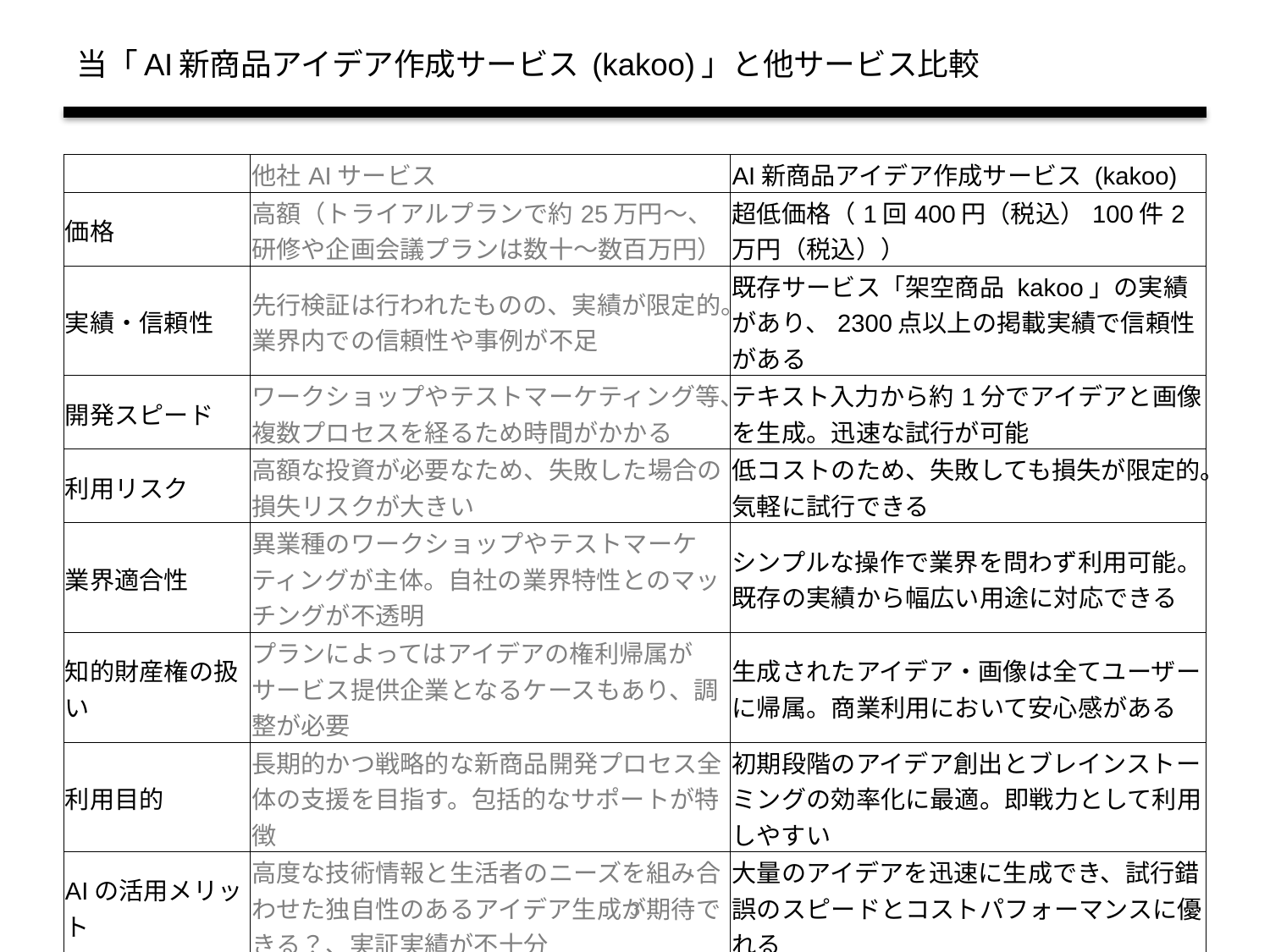

# 当「AI新商品アイデア作成サービス (kakoo)」と他サービス比較
|  | 他社AIサービス | AI新商品アイデア作成サービス (kakoo) |
| --- | --- | --- |
| 価格 | 高額（トライアルプランで約25万円～、研修や企画会議プランは数十～数百万円） | 超低価格（1回400円（税込）100件2万円（税込）） |
| 実績・信頼性 | 先行検証は行われたものの、実績が限定的。業界内での信頼性や事例が不足 | 既存サービス「架空商品 kakoo」の実績があり、2300点以上の掲載実績で信頼性がある |
| 開発スピード | ワークショップやテストマーケティング等、複数プロセスを経るため時間がかかる | テキスト入力から約1分でアイデアと画像を生成。迅速な試行が可能 |
| 利用リスク | 高額な投資が必要なため、失敗した場合の損失リスクが大きい | 低コストのため、失敗しても損失が限定的。気軽に試行できる |
| 業界適合性 | 異業種のワークショップやテストマーケティングが主体。自社の業界特性とのマッチングが不透明 | シンプルな操作で業界を問わず利用可能。既存の実績から幅広い用途に対応できる |
| 知的財産権の扱い | プランによってはアイデアの権利帰属がサービス提供企業となるケースもあり、調整が必要 | 生成されたアイデア・画像は全てユーザーに帰属。商業利用において安心感がある |
| 利用目的 | 長期的かつ戦略的な新商品開発プロセス全体の支援を目指す。包括的なサポートが特徴 | 初期段階のアイデア創出とブレインストーミングの効率化に最適。即戦力として利用しやすい |
| AIの活用メリット | 高度な技術情報と生活者のニーズを組み合わせた独自性のあるアイデア生成が期待できる？、実証実績が不十分 | 大量のアイデアを迅速に生成でき、試行錯誤のスピードとコストパフォーマンスに優れる |